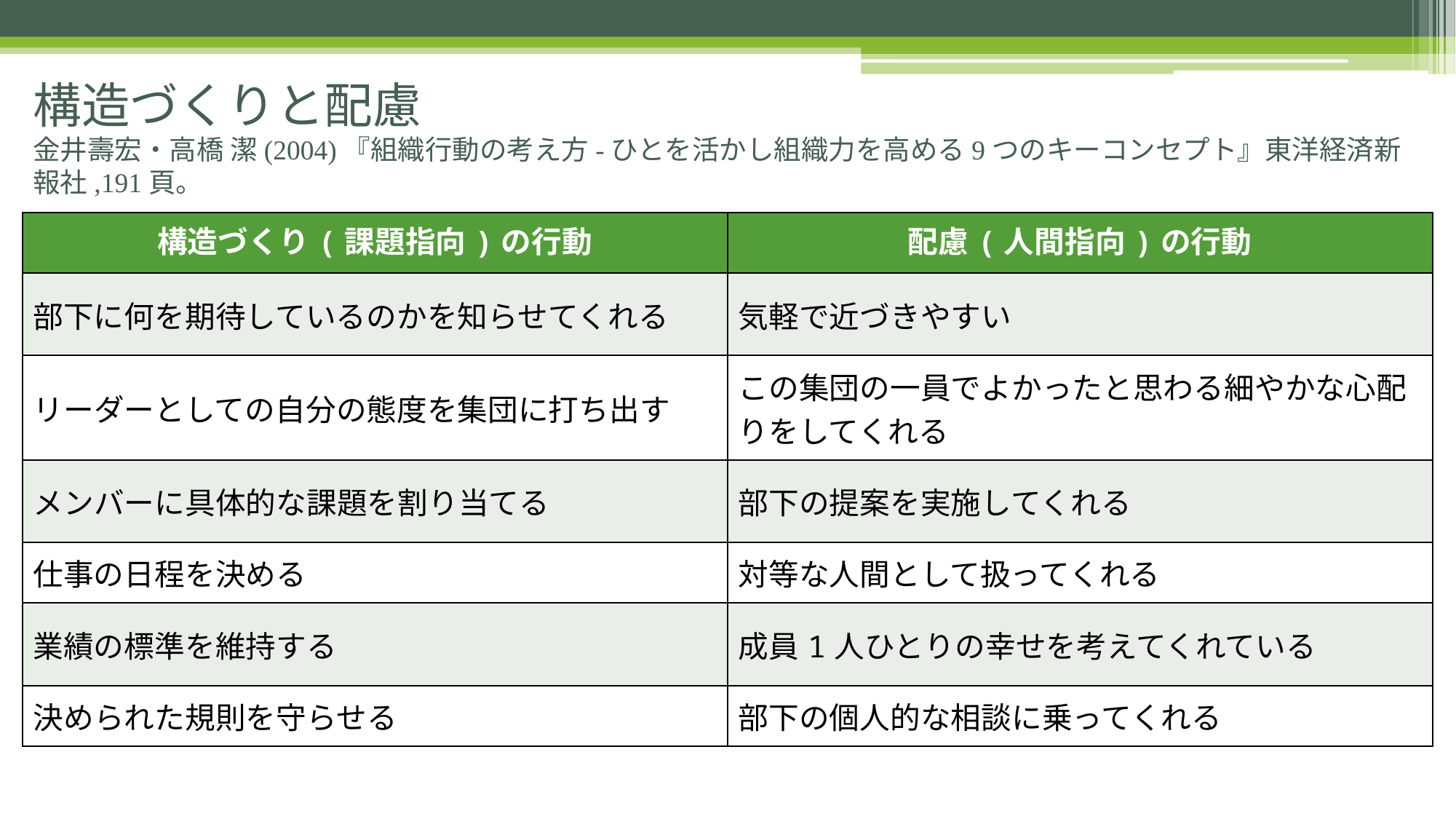

# 構造づくりと配慮 金井壽宏・高橋 潔(2004)『組織行動の考え方-ひとを活かし組織力を高める9つのキーコンセプト』東洋経済新報社,191頁。
| 構造づくり(課題指向)の行動 | 配慮(人間指向)の行動 |
| --- | --- |
| 部下に何を期待しているのかを知らせてくれる | 気軽で近づきやすい |
| リーダーとしての自分の態度を集団に打ち出す | この集団の一員でよかったと思わる細やかな心配りをしてくれる |
| メンバーに具体的な課題を割り当てる | 部下の提案を実施してくれる |
| 仕事の日程を決める | 対等な人間として扱ってくれる |
| 業績の標準を維持する | 成員1人ひとりの幸せを考えてくれている |
| 決められた規則を守らせる | 部下の個人的な相談に乗ってくれる |